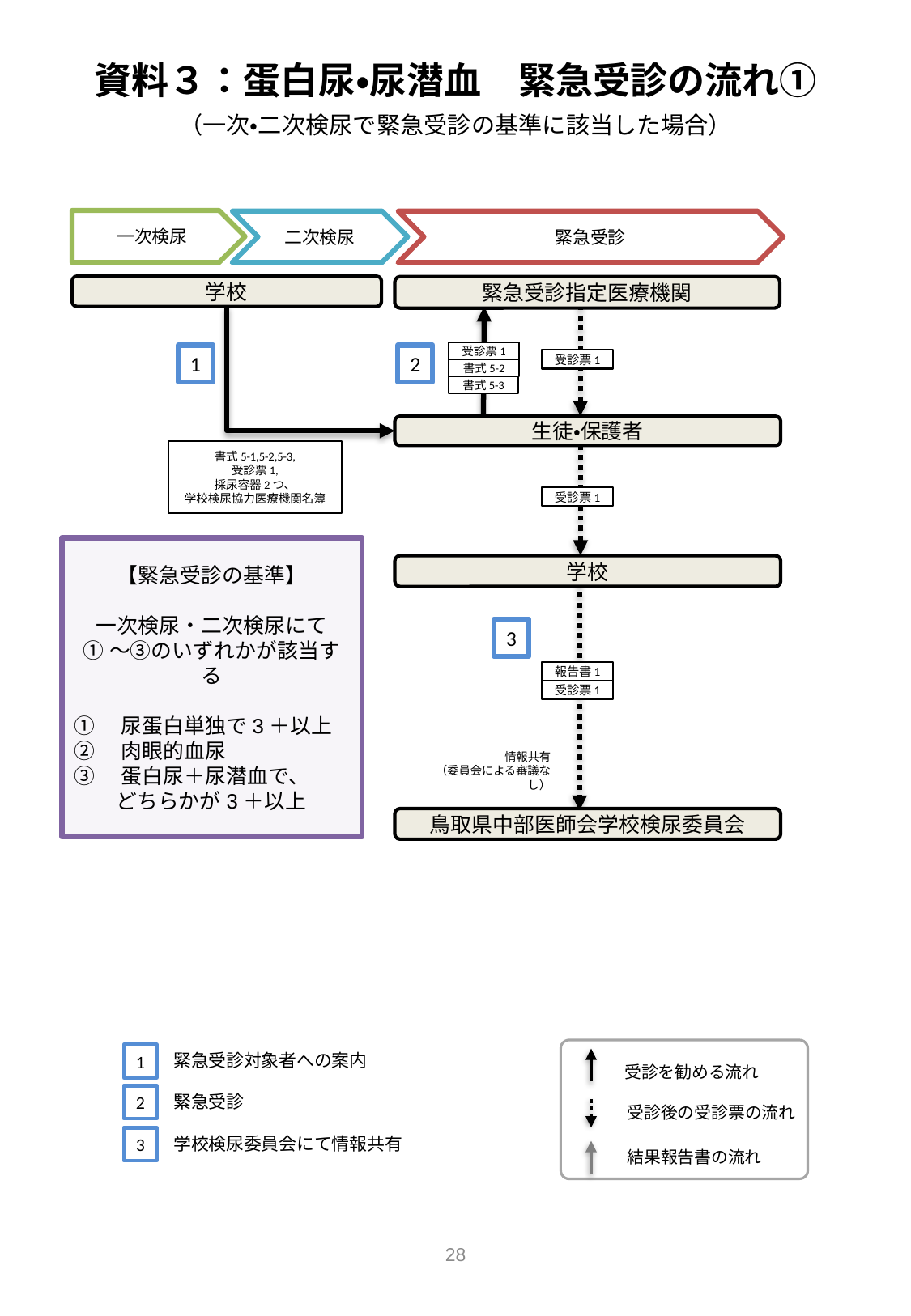

資料３：蛋白尿・尿潜血　緊急受診の流れ①
（一次・二次検尿で緊急受診の基準に該当した場合）
一次検尿
二次検尿
緊急受診
学校
緊急受診指定医療機関
受診票1
書式5-2
書式5-3
1
2
受診票1
生徒・保護者
書式5-1,5-2,5-3,
受診票1,
採尿容器2つ、
学校検尿協力医療機関名簿
受診票1
【緊急受診の基準】

一次検尿・二次検尿にて
①～③のいずれかが該当する

①　尿蛋白単独で3＋以上
②　肉眼的血尿
③　蛋白尿＋尿潜血で、
　　どちらかが3＋以上
学校
3
報告書1
受診票1
情報共有
（委員会による審議なし）
鳥取県中部医師会学校検尿委員会

緊急受診対象者への案内
1
受診を勧める流れ
緊急受診
2
受診後の受診票の流れ
学校検尿委員会にて情報共有
3
結果報告書の流れ
28